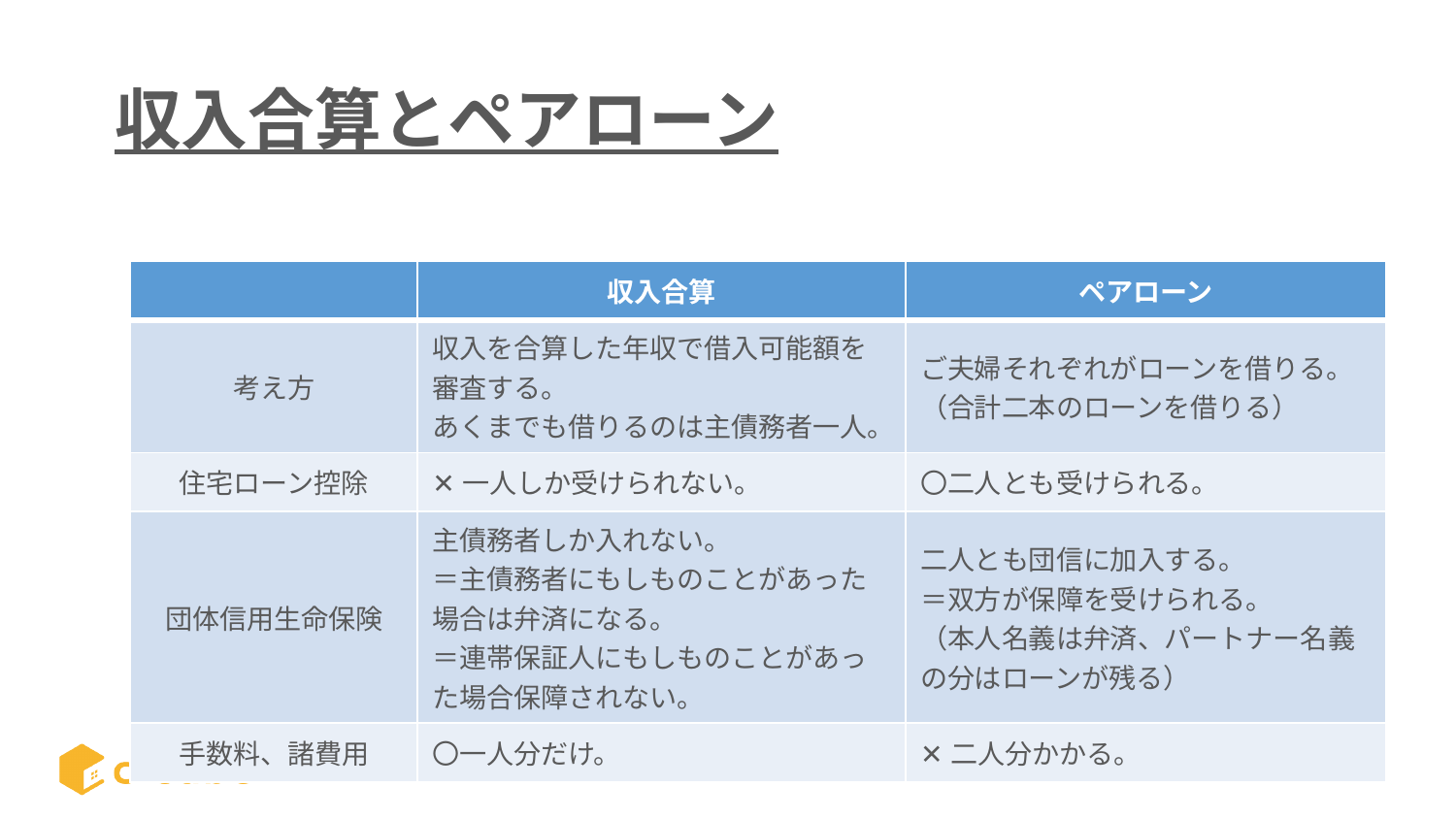

# 収入合算とペアローン
|  | 収入合算 | ペアローン |
| --- | --- | --- |
| 考え方 | 収入を合算した年収で借入可能額を 審査する。 あくまでも借りるのは主債務者一人。 | ご夫婦それぞれがローンを借りる。 （合計二本のローンを借りる） |
| 住宅ローン控除 | ✕一人しか受けられない。 | 〇二人とも受けられる。 |
| 団体信用生命保険 | 主債務者しか入れない。 ＝主債務者にもしものことがあった場合は弁済になる。 ＝連帯保証人にもしものことがあった場合保障されない。 | 二人とも団信に加入する。 ＝双方が保障を受けられる。 （本人名義は弁済、パートナー名義の分はローンが残る） |
| 手数料、諸費用 | 〇一人分だけ。 | ✕二人分かかる。 |